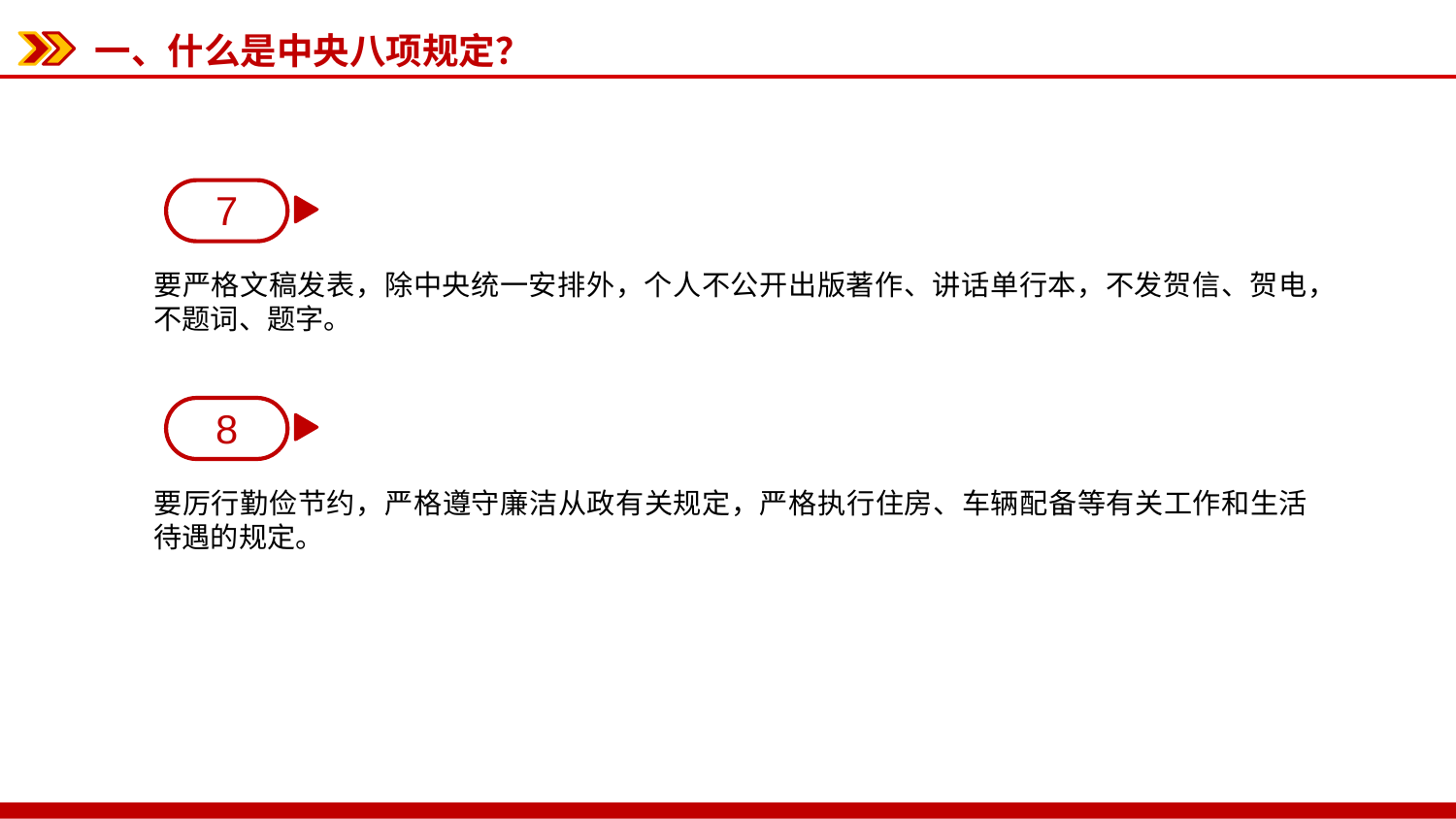

# 一、什么是中央八项规定？

7

要严格文稿发表，除中央统一安排外，个人不公开出版著作、讲话单行本，不发贺信、贺电，不题词、题字。
8

要厉行勤俭节约，严格遵守廉洁从政有关规定，严格执行住房、车辆配备等有关工作和生活待遇的规定。